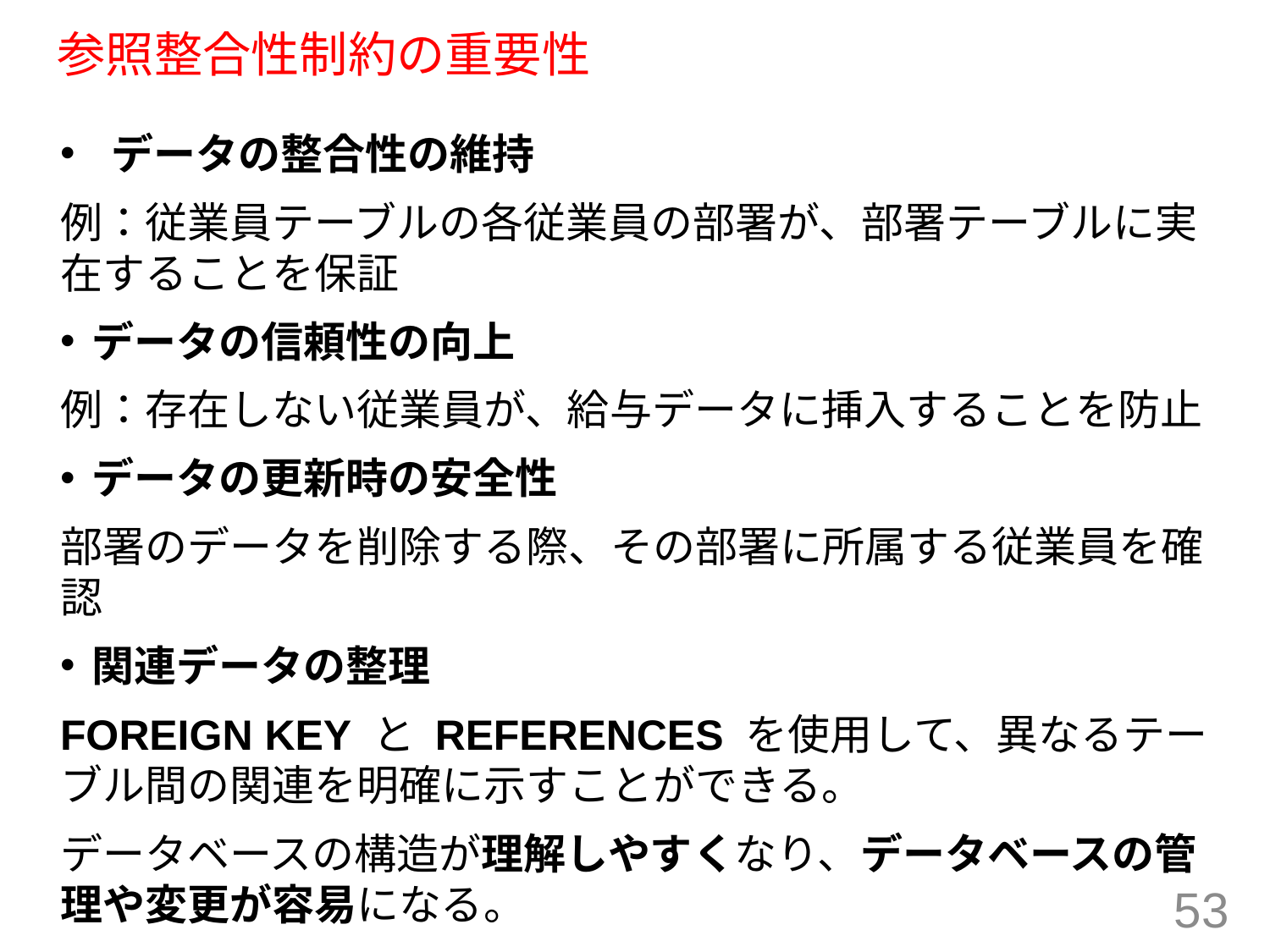

# 参照整合性制約の重要性
 データの整合性の維持
例：従業員テーブルの各従業員の部署が、部署テーブルに実在することを保証
データの信頼性の向上
例：存在しない従業員が、給与データに挿入することを防止
データの更新時の安全性
部署のデータを削除する際、その部署に所属する従業員を確認
関連データの整理
FOREIGN KEY と REFERENCES を使用して、異なるテーブル間の関連を明確に示すことができる。
データベースの構造が理解しやすくなり、データベースの管理や変更が容易になる。

53